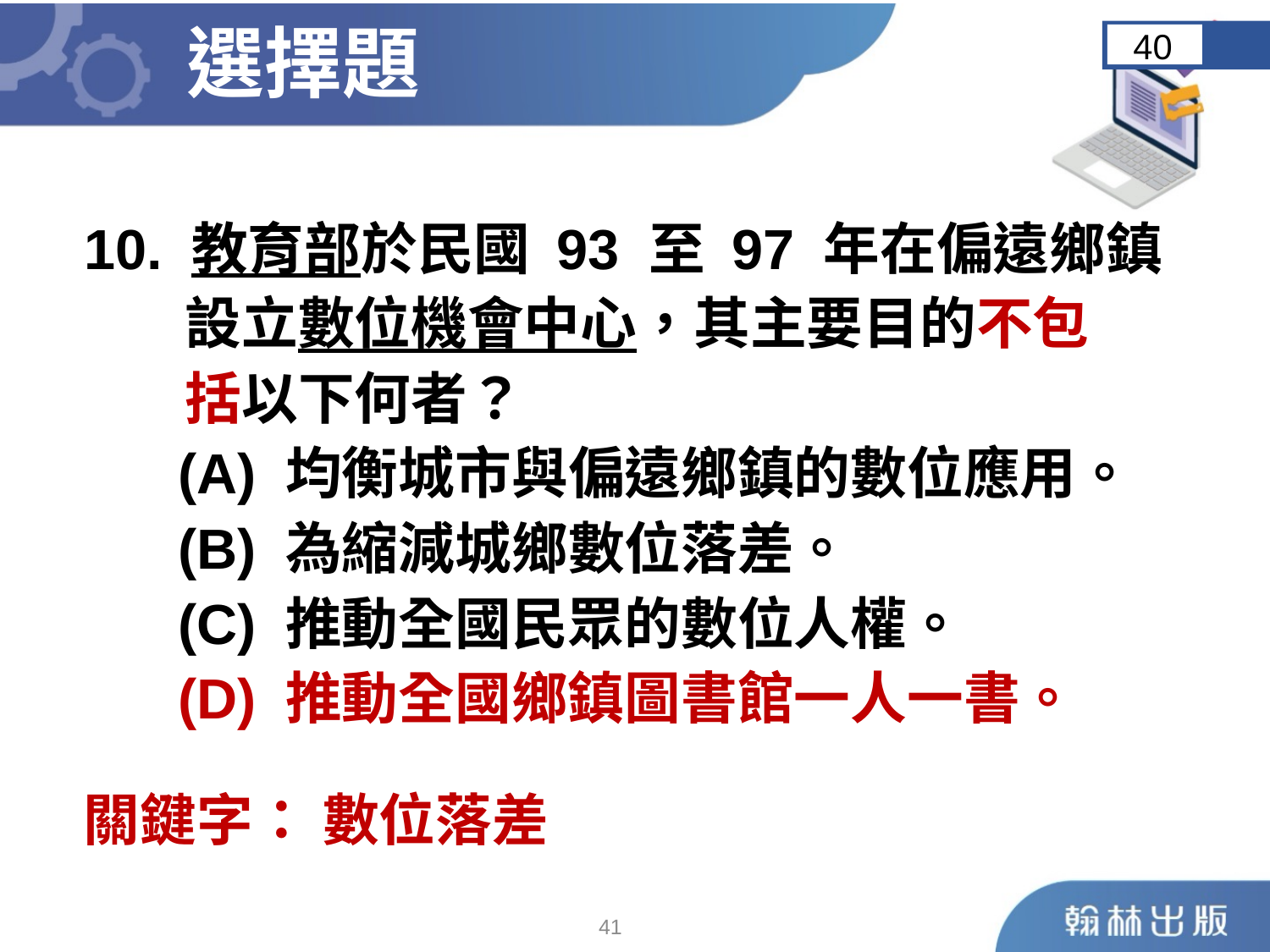

選擇題
40
 10. 教育部於民國 93 至 97 年在偏遠鄉鎮
        設立數位機會中心，其主要目的不包
        括以下何者？
       (A) 均衡城市與偏遠鄉鎮的數位應用。
       (B) 為縮減城鄉數位落差。
       (C) 推動全國民眾的數位人權。
       (D) 推動全國鄉鎮圖書館一人一書。

關鍵字： 數位落差
41